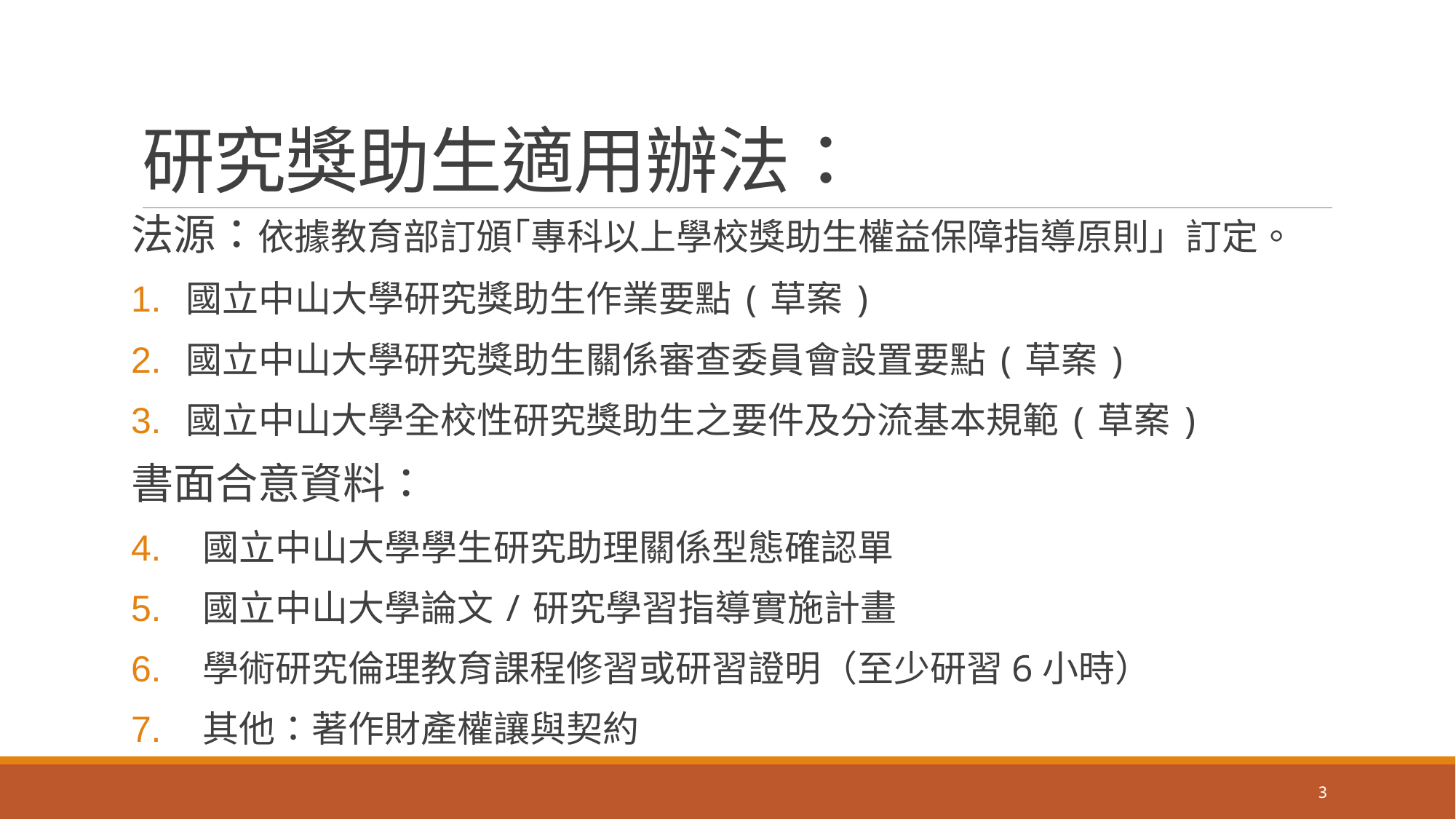

# 研究獎助生適用辦法：
法源：依據教育部訂頒｢專科以上學校獎助生權益保障指導原則」訂定。
國立中山大學研究獎助生作業要點(草案)
國立中山大學研究獎助生關係審查委員會設置要點(草案)
國立中山大學全校性研究獎助生之要件及分流基本規範(草案)
書面合意資料：
 國立中山大學學生研究助理關係型態確認單
 國立中山大學論文/研究學習指導實施計畫
 學術研究倫理教育課程修習或研習證明（至少研習6小時）
 其他：著作財產權讓與契約

3